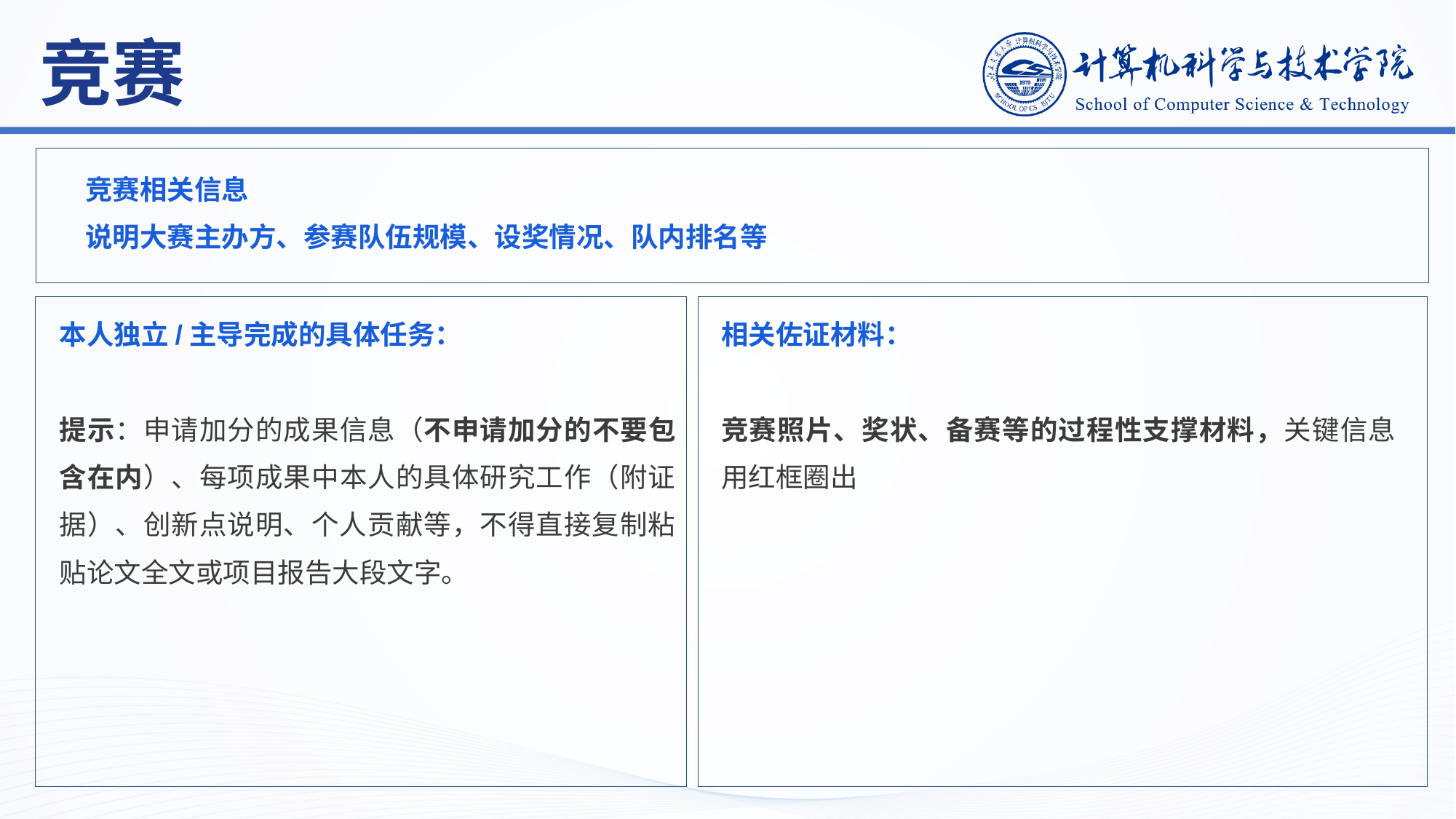

竞赛

竞赛相关信息
说明大赛主办方、参赛队伍规模、设奖情况、队内排名等

本人独立/主导完成的具体任务：

提示：申请加分的成果信息（不申请加分的不要包含在内）、每项成果中本人的具体研究工作（附证据）、创新点说明、个人贡献等，不得直接复制粘贴论文全文或项目报告大段文字。

相关佐证材料：

竞赛照片、奖状、备赛等的过程性支撑材料，关键信息用红框圈出